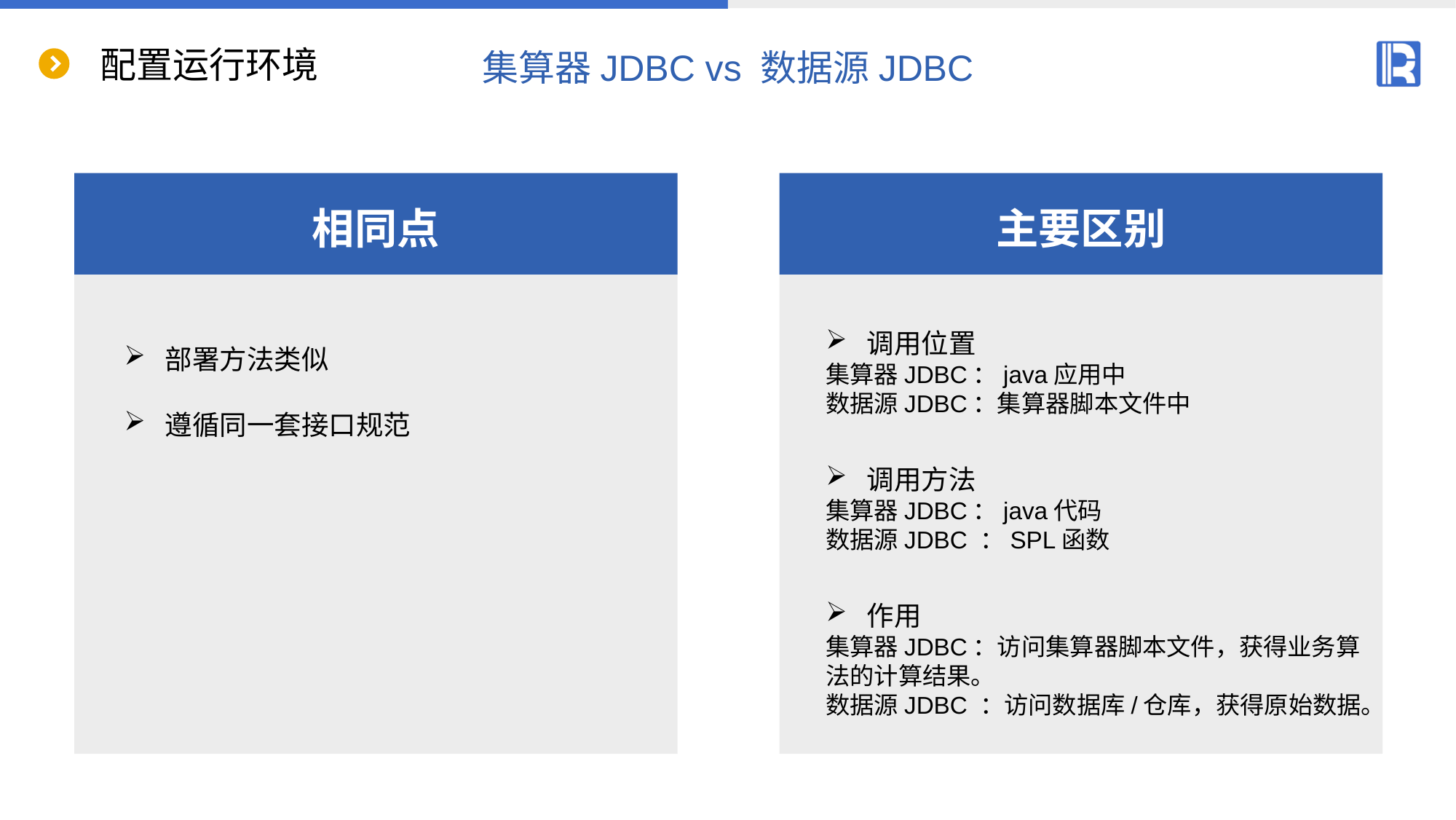

# 配置运行环境
集算器JDBC vs 数据源JDBC

相同点
主要区别

调用位置
集算器JDBC：java应用中
数据源JDBC：集算器脚本文件中

调用方法
集算器JDBC：java代码
数据源JDBC ：SPL函数

作用
集算器JDBC：访问集算器脚本文件，获得业务算法的计算结果。
数据源JDBC ：访问数据库/仓库，获得原始数据。
部署方法类似
遵循同一套接口规范